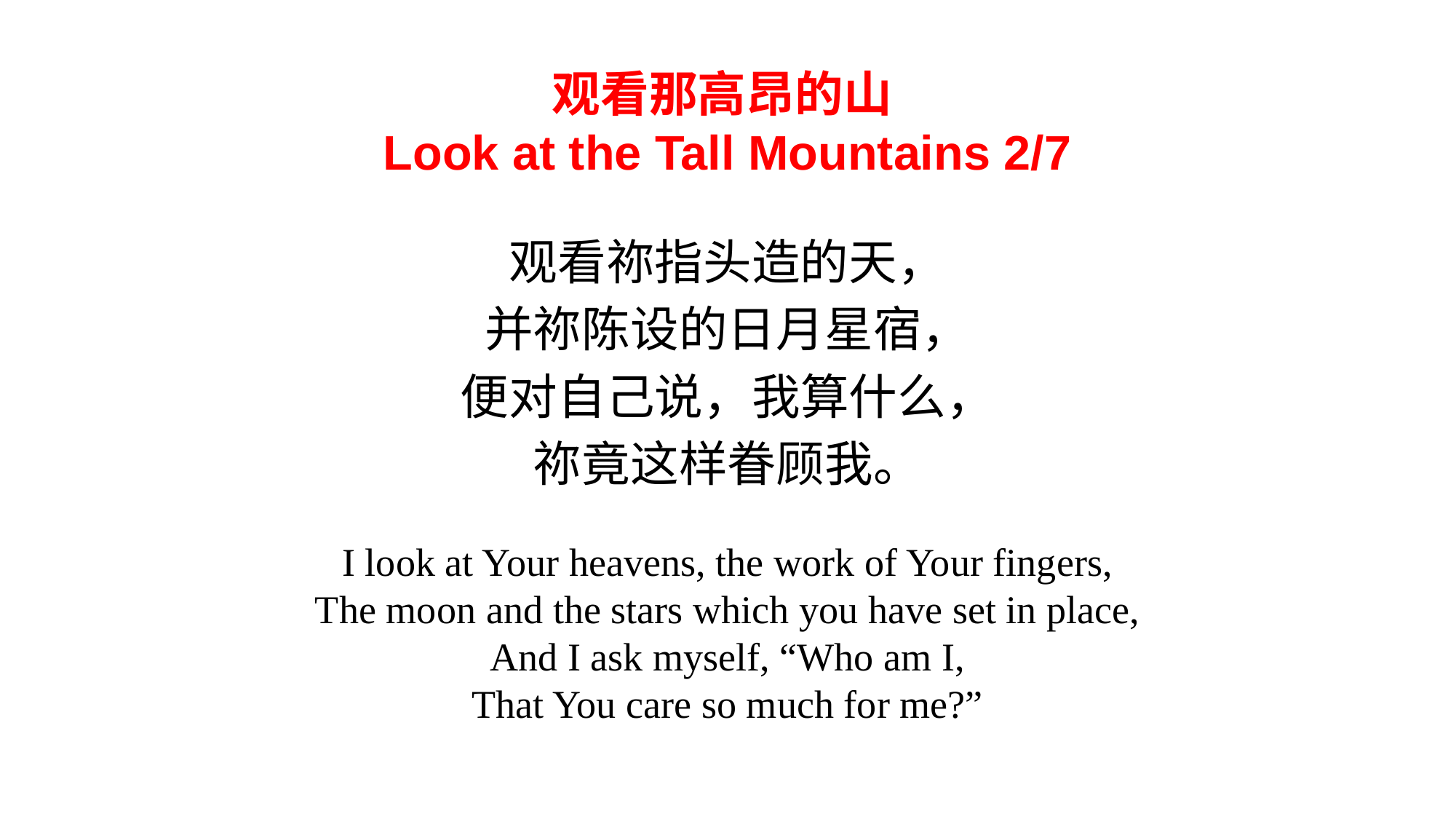

观看那高昂的山
Look at the Tall Mountains 2/7
观看祢指头造的天，
并祢陈设的日月星宿，
便对自己说，我算什么，
祢竟这样眷顾我。

I look at Your heavens, the work of Your fingers,
The moon and the stars which you have set in place,
And I ask myself, “Who am I,
That You care so much for me?”